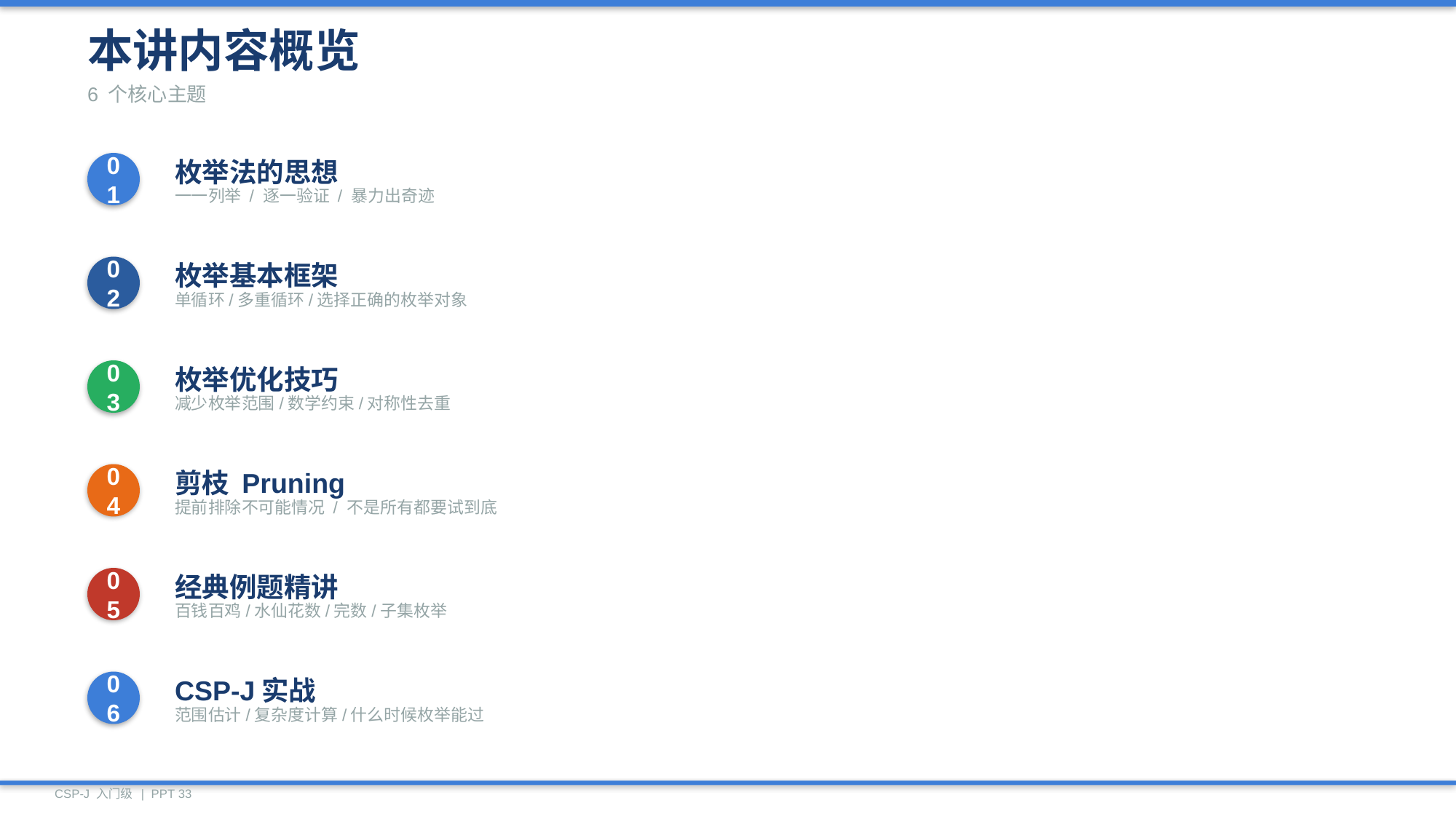

本讲内容概览
6 个核心主题
01
枚举法的思想
一一列举 / 逐一验证 / 暴力出奇迹
02
枚举基本框架
单循环/多重循环/选择正确的枚举对象
03
枚举优化技巧
减少枚举范围/数学约束/对称性去重
04
剪枝 Pruning
提前排除不可能情况 / 不是所有都要试到底
05
经典例题精讲
百钱百鸡/水仙花数/完数/子集枚举
06
CSP-J实战
范围估计/复杂度计算/什么时候枚举能过

CSP-J 入门级  |  PPT 33